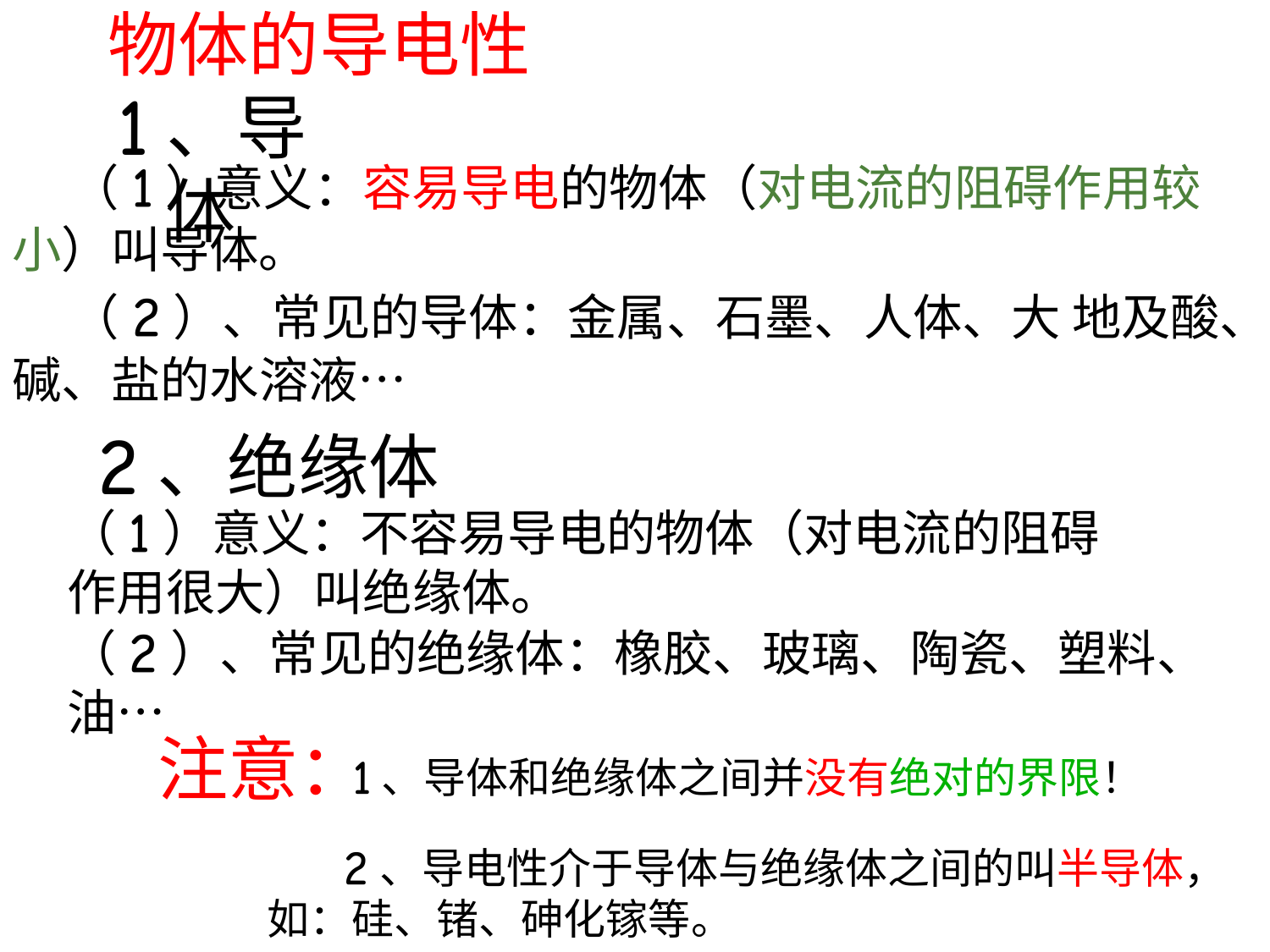

# 物体的导电性
1、导体
   （1）意义：容易导电的物体（对电流的阻碍作用较小）叫导体。
   （2）、常见的导体：金属、石墨、人体、大 地及酸、碱、盐的水溶液…

2、绝缘体
（1）意义：不容易导电的物体（对电流的阻碍作用很大）叫绝缘体。
（2）、常见的绝缘体：橡胶、玻璃、陶瓷、塑料、油…
注意：
1、导体和绝缘体之间并没有绝对的界限！

      2、导电性介于导体与绝缘体之间的叫半导体，如：硅、锗、砷化镓等。